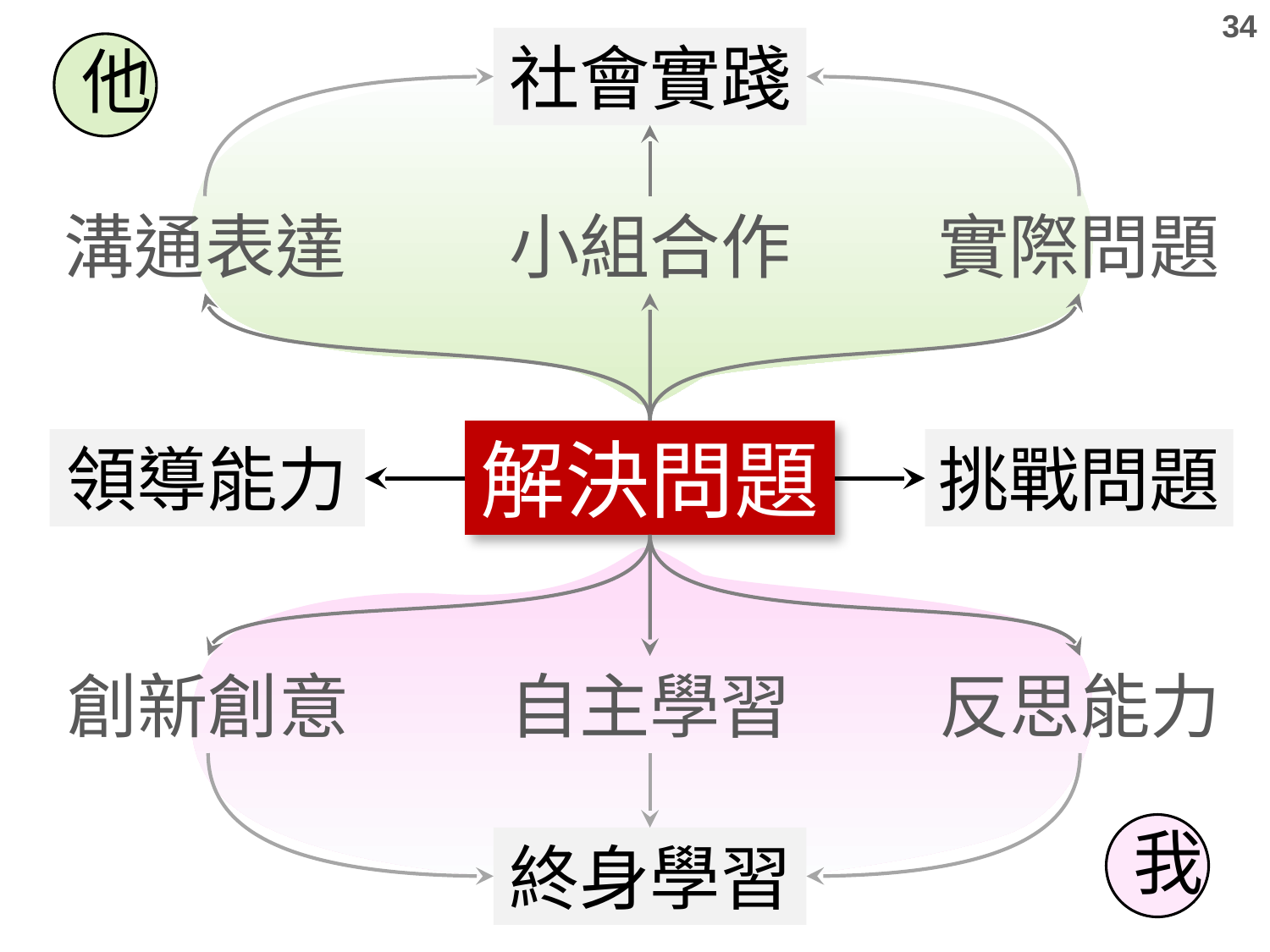

34
社會實踐
他

溝通表達
小組合作
實際問題
解決問題
領導能力
挑戰問題

創新創意
自主學習
反思能力
我
終身學習